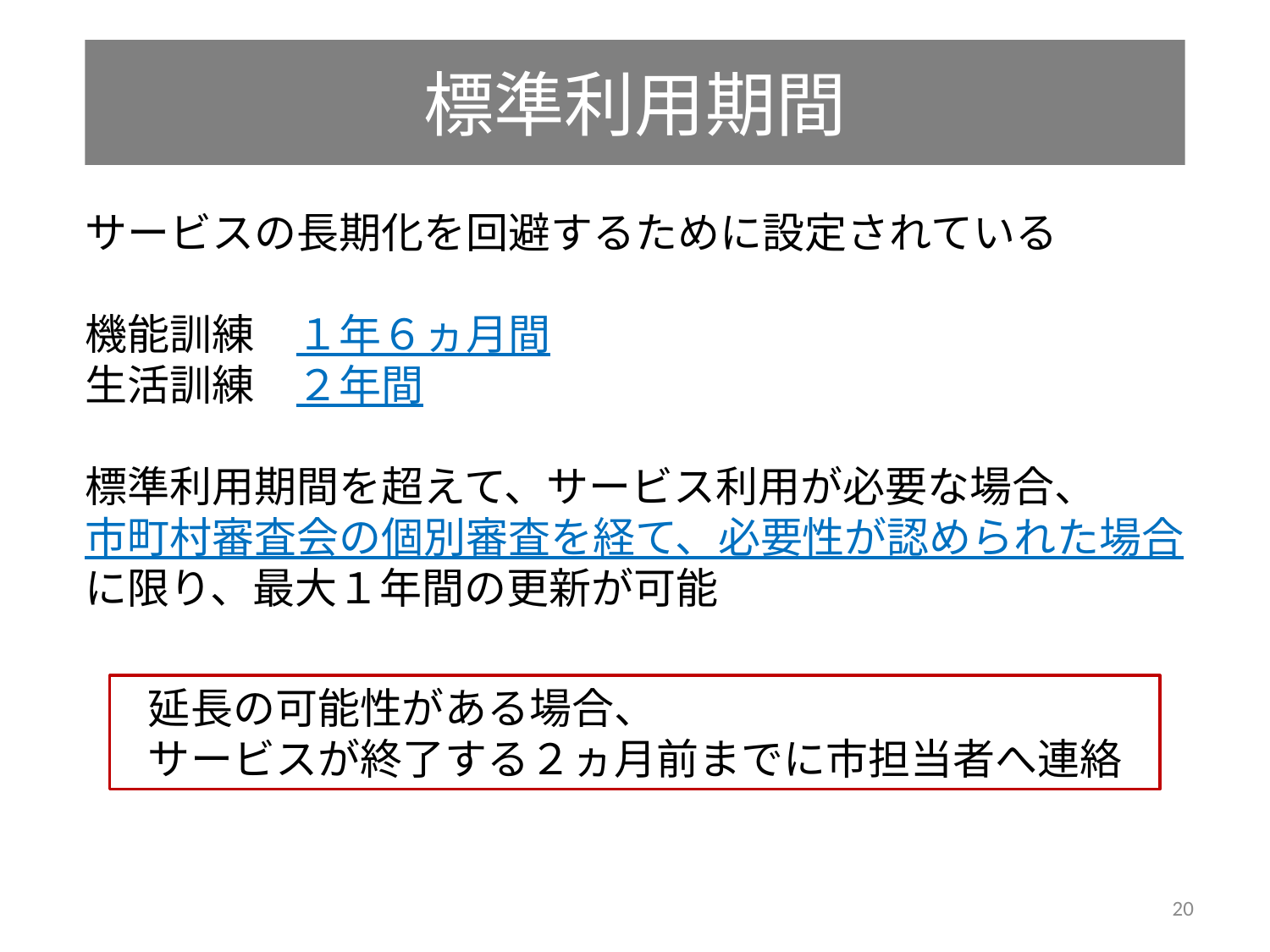

# 標準利用期間
サービスの長期化を回避するために設定されている

機能訓練　１年６ヵ月間
生活訓練　２年間

標準利用期間を超えて、サービス利用が必要な場合、
市町村審査会の個別審査を経て、必要性が認められた場合に限り、最大１年間の更新が可能
延長の可能性がある場合、
サービスが終了する２ヵ月前までに市担当者へ連絡
20